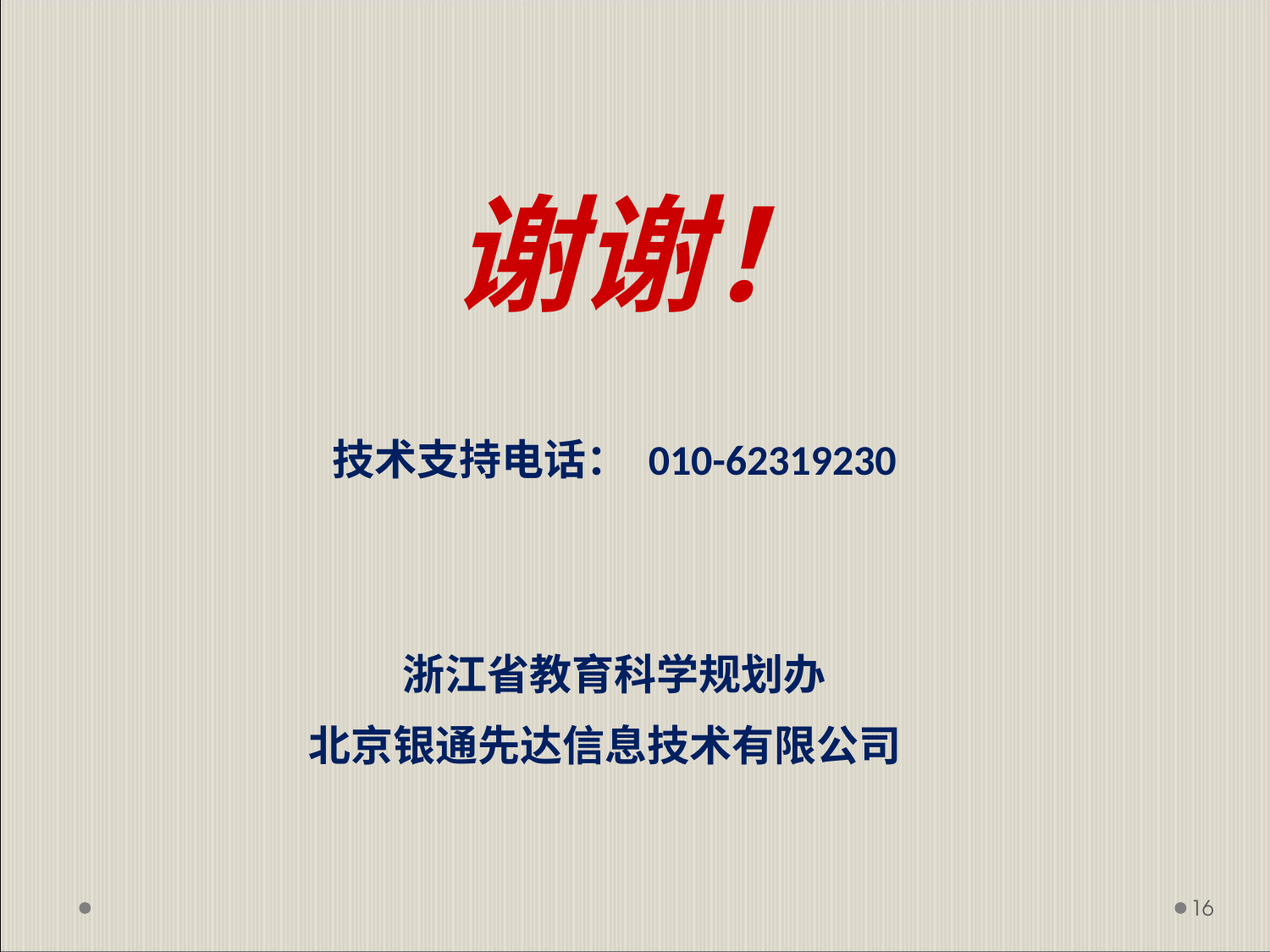

谢谢！
技术支持电话： 010-62319230

浙江省教育科学规划办
北京银通先达信息技术有限公司

# 16